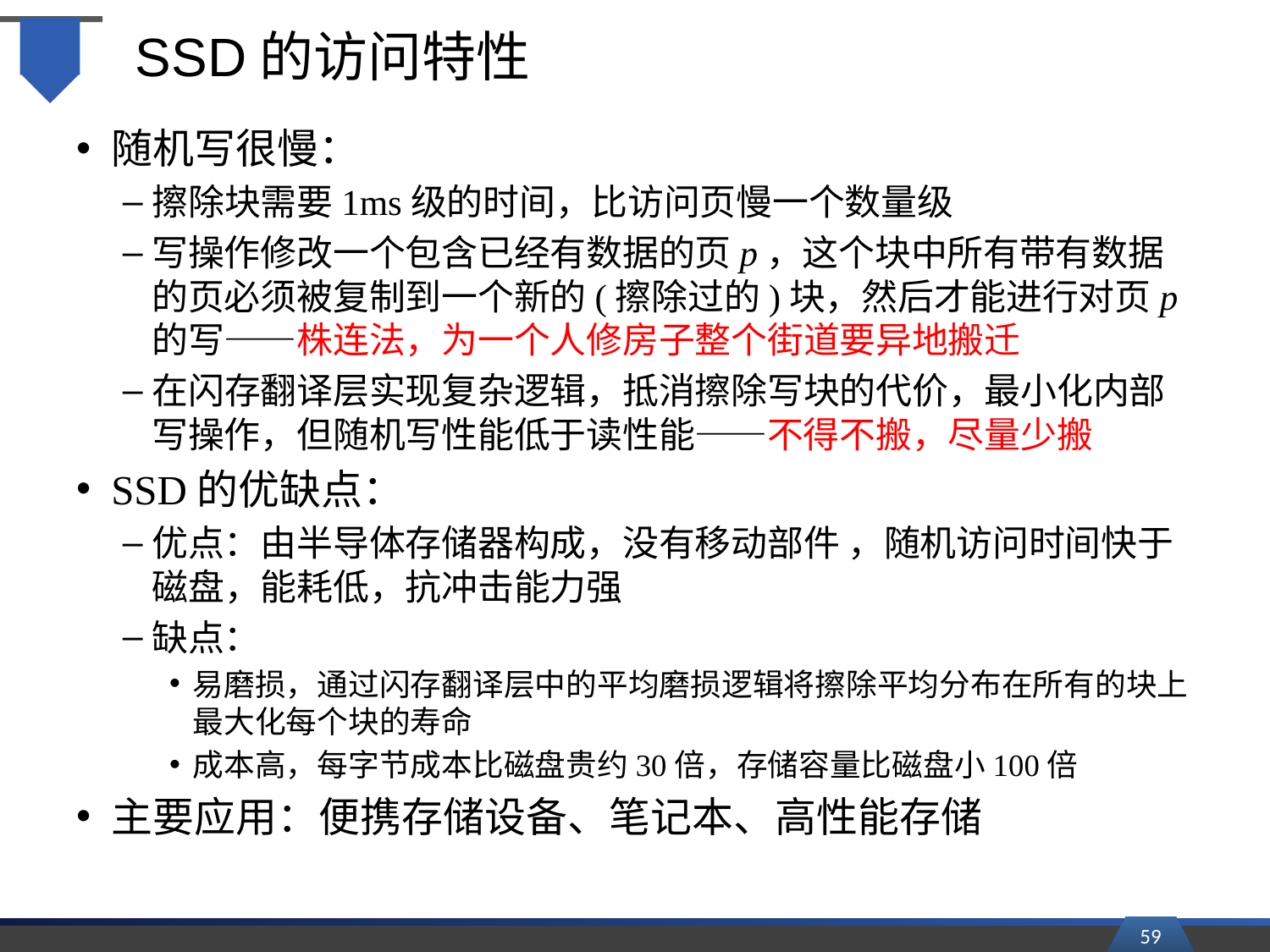

# SSD的访问特性
随机写很慢：
擦除块需要1ms级的时间，比访问页慢一个数量级
写操作修改一个包含已经有数据的页p，这个块中所有带有数据的页必须被复制到一个新的(擦除过的)块，然后才能进行对页p的写——株连法，为一个人修房子整个街道要异地搬迁
在闪存翻译层实现复杂逻辑，抵消擦除写块的代价，最小化内部写操作，但随机写性能低于读性能——不得不搬，尽量少搬
SSD的优缺点：
优点：由半导体存储器构成，没有移动部件 ，随机访问时间快于磁盘，能耗低，抗冲击能力强
缺点：
易磨损，通过闪存翻译层中的平均磨损逻辑将擦除平均分布在所有的块上最大化每个块的寿命
成本高，每字节成本比磁盘贵约30倍，存储容量比磁盘小100倍
主要应用：便携存储设备、笔记本、高性能存储

59